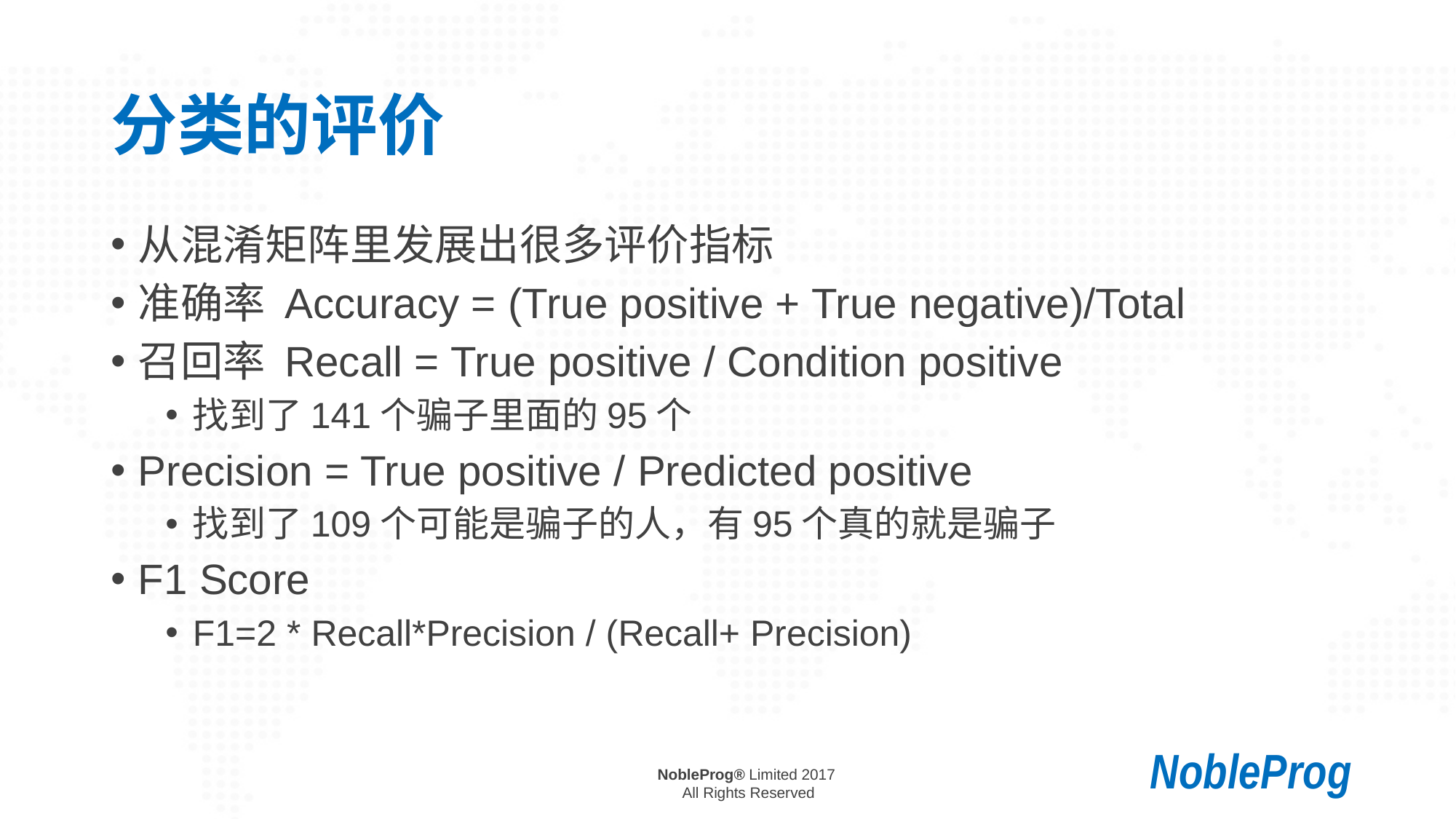

# 分类的评价
从混淆矩阵里发展出很多评价指标
准确率 Accuracy = (True positive + True negative)/Total
召回率 Recall = True positive / Condition positive
找到了141个骗子里面的95个
Precision = True positive / Predicted positive
找到了109个可能是骗子的人，有95个真的就是骗子
F1 Score
F1=2 * Recall*Precision / (Recall+ Precision)